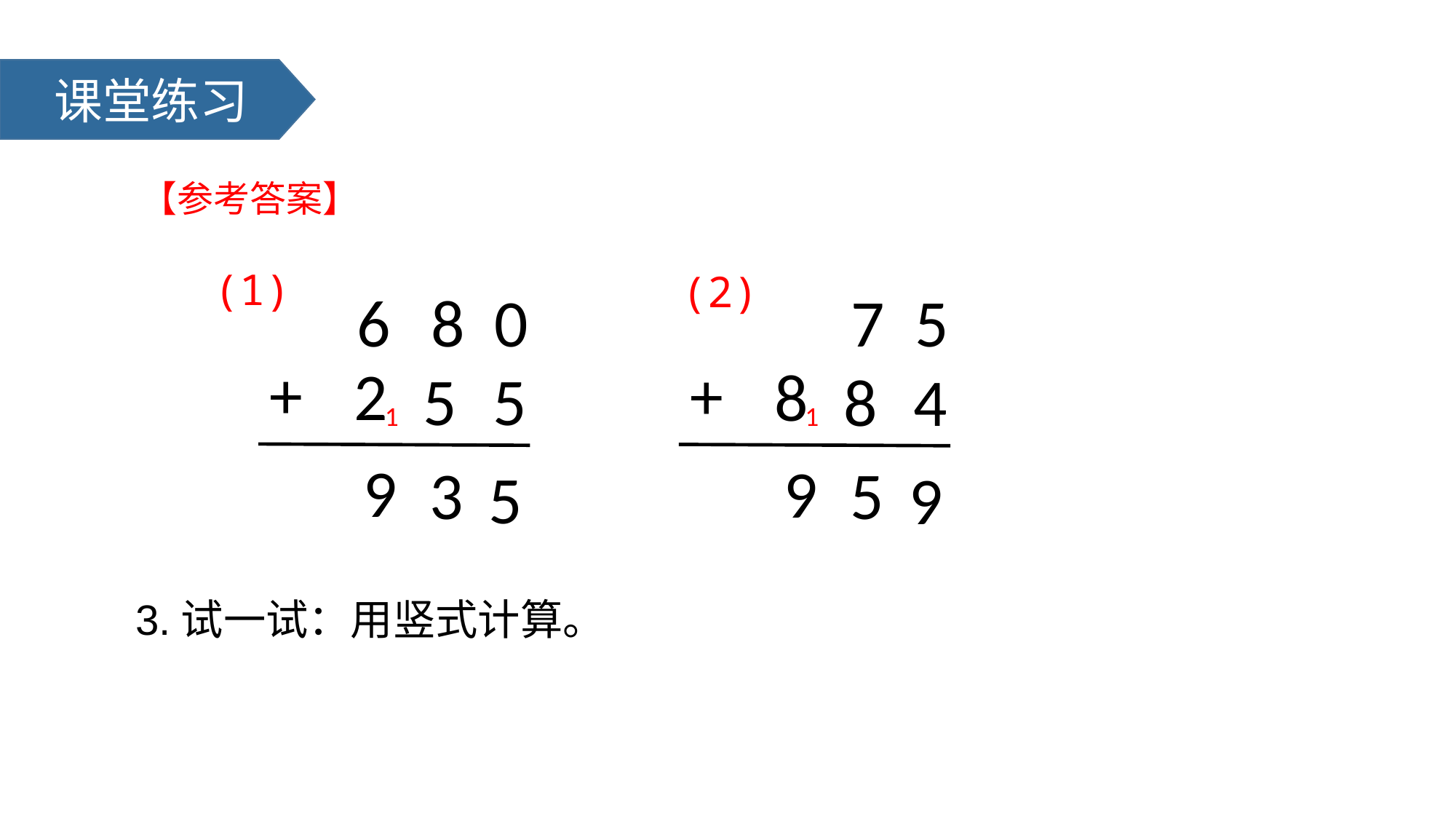

课堂练习
【参考答案】
(1)
(2)
6
8
0
+
2
5
5
1
9
3
5
7
5
+
8
8
4
1
9
5
9
3.试一试：用竖式计算。